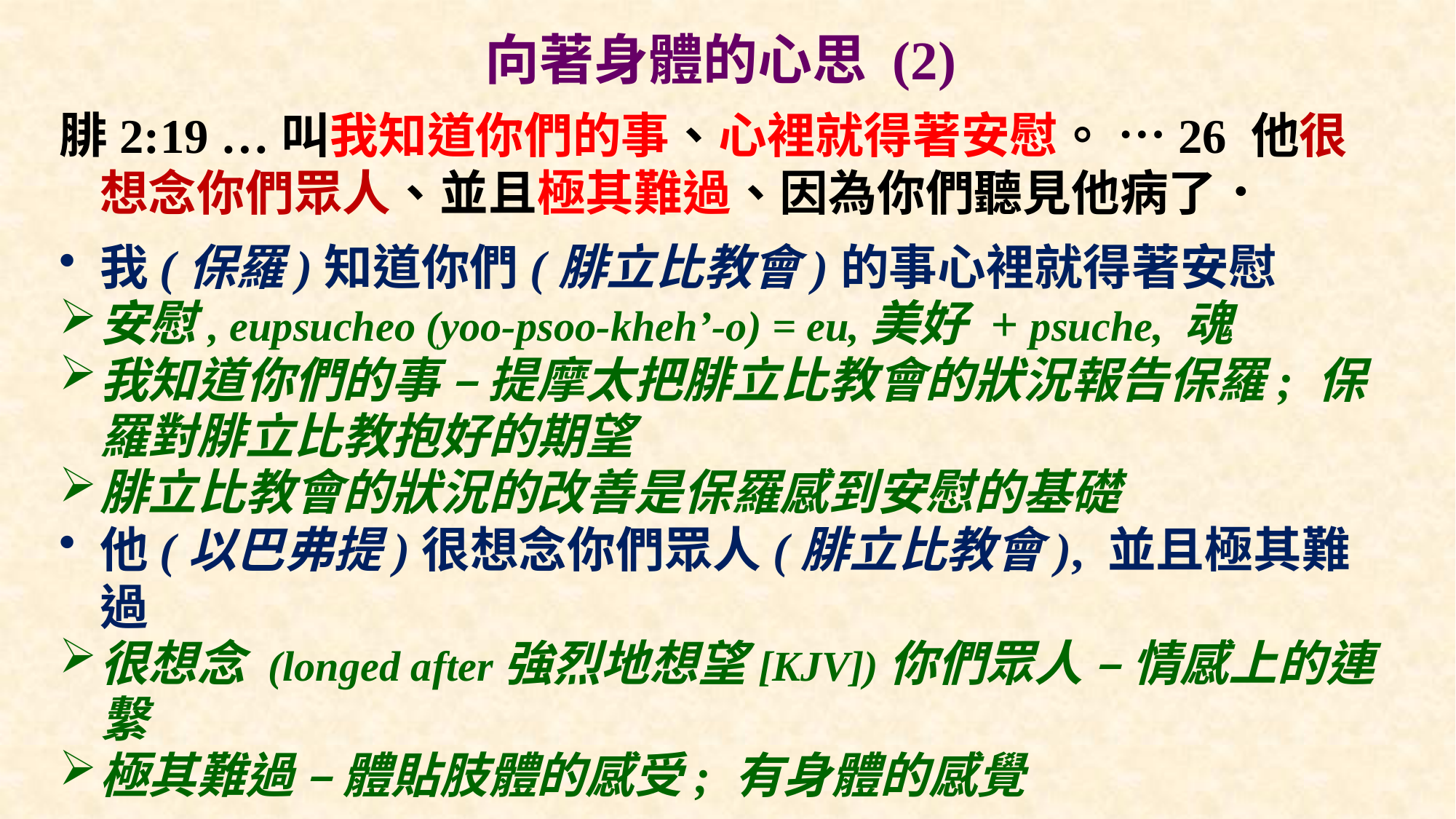

# 向著身體的心思 (2)
腓2:19 …叫我知道你們的事、心裡就得著安慰。 …26 他很想念你們眾人、並且極其難過、因為你們聽見他病了．
我(保羅)知道你們(腓立比教會)的事心裡就得著安慰
安慰, eupsucheo (yoo-psoo-kheh’-o) = eu,美好 + psuche, 魂
我知道你們的事 – 提摩太把腓立比教會的狀況報告保羅; 保羅對腓立比教抱好的期望
腓立比教會的狀況的改善是保羅感到安慰的基礎
他(以巴弗提)很想念你們眾人(腓立比教會), 並且極其難過
很想念 (longed after強烈地想望[KJV])你們眾人 – 情感上的連繫
極其難過 – 體貼肢體的感受; 有身體的感覺